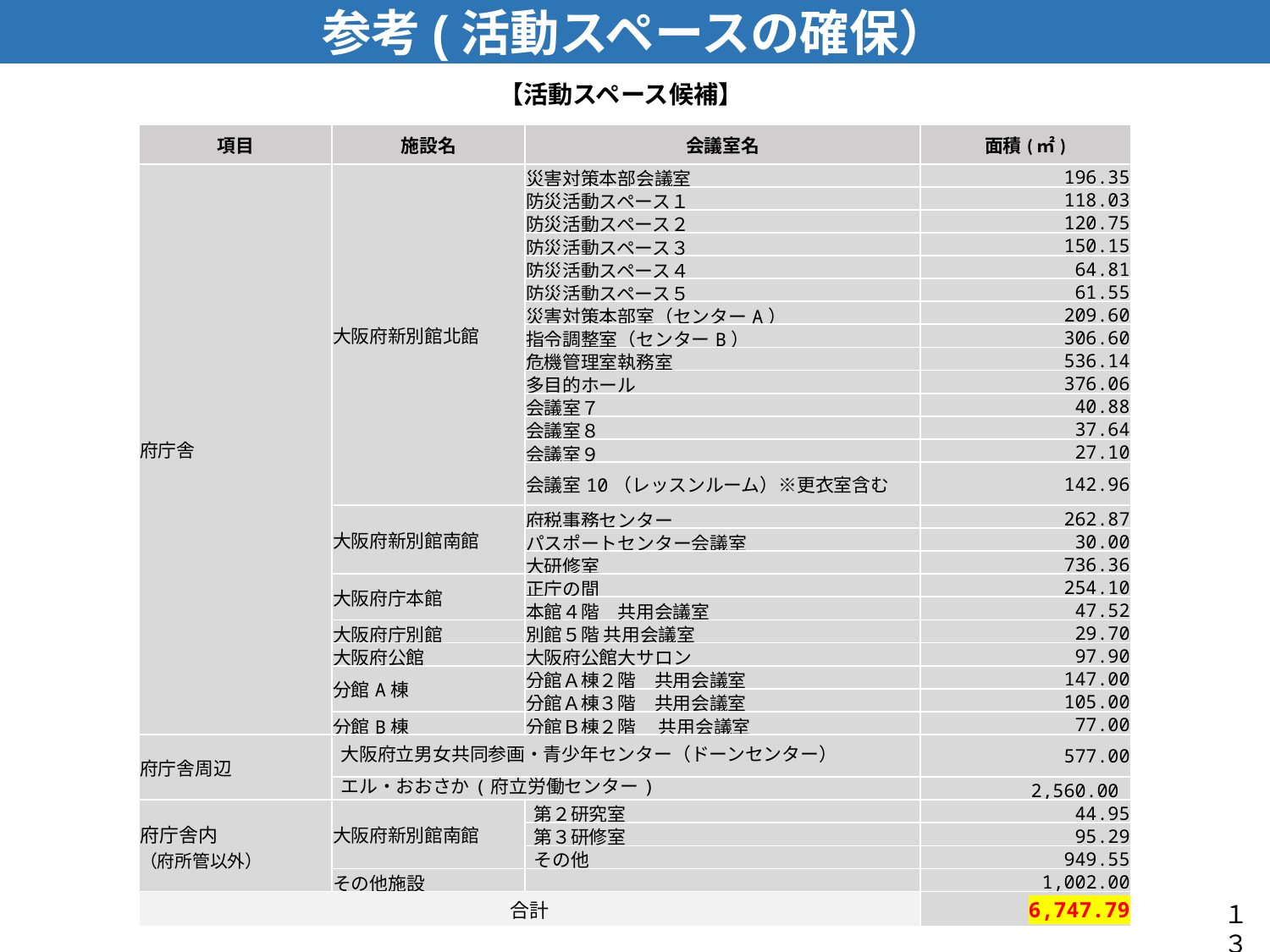

参考(活動スペースの確保）
【活動スペース候補】
| 項目 | 施設名 | 会議室名 | 面積(㎡) |
| --- | --- | --- | --- |
| 府庁舎 | 大阪府新別館北館 | 災害対策本部会議室 | 196.35 |
|  |  | 防災活動スペース１ | 118.03 |
|  |  | 防災活動スペース２ | 120.75 |
|  |  | 防災活動スペース３ | 150.15 |
|  |  | 防災活動スペース４ | 64.81 |
|  |  | 防災活動スペース５ | 61.55 |
|  |  | 災害対策本部室（センターA） | 209.60 |
|  |  | 指令調整室（センターB） | 306.60 |
|  |  | 危機管理室執務室 | 536.14 |
|  |  | 多目的ホール | 376.06 |
|  |  | 会議室７ | 40.88 |
|  |  | 会議室８ | 37.64 |
|  |  | 会議室９ | 27.10 |
|  |  | 会議室10（レッスンルーム）※更衣室含む | 142.96 |
|  | 大阪府新別館南館 | 府税事務センター | 262.87 |
|  |  | パスポートセンター会議室 | 30.00 |
|  |  | 大研修室 | 736.36 |
|  | 大阪府庁本館 | 正庁の間 | 254.10 |
|  |  | 本館４階　共用会議室 | 47.52 |
|  | 大阪府庁別館 | 別館５階 共用会議室 | 29.70 |
|  | 大阪府公館 | 大阪府公館大サロン | 97.90 |
|  | 分館A棟 | 分館Ａ棟２階　共用会議室 | 147.00 |
|  |  | 分館Ａ棟３階　共用会議室 | 105.00 |
|  | 分館B棟 | 分館Ｂ棟２階　 共用会議室 | 77.00 |
| 府庁舎周辺 | 大阪府立男女共同参画・青少年センター（ドーンセンター） |  | 577.00 |
|  | エル・おおさか(府立労働センター) |  | 2,560.00 |
| 府庁舎内 （府所管以外） | 大阪府新別館南館 | 第２研究室 | 44.95 |
|  |  | 第３研修室 | 95.29 |
|  |  | その他 | 949.55 |
|  | その他施設 |  | 1,002.00 |
| 合計 |  | 活動スペース面積計 | 6,747.79 |
１３